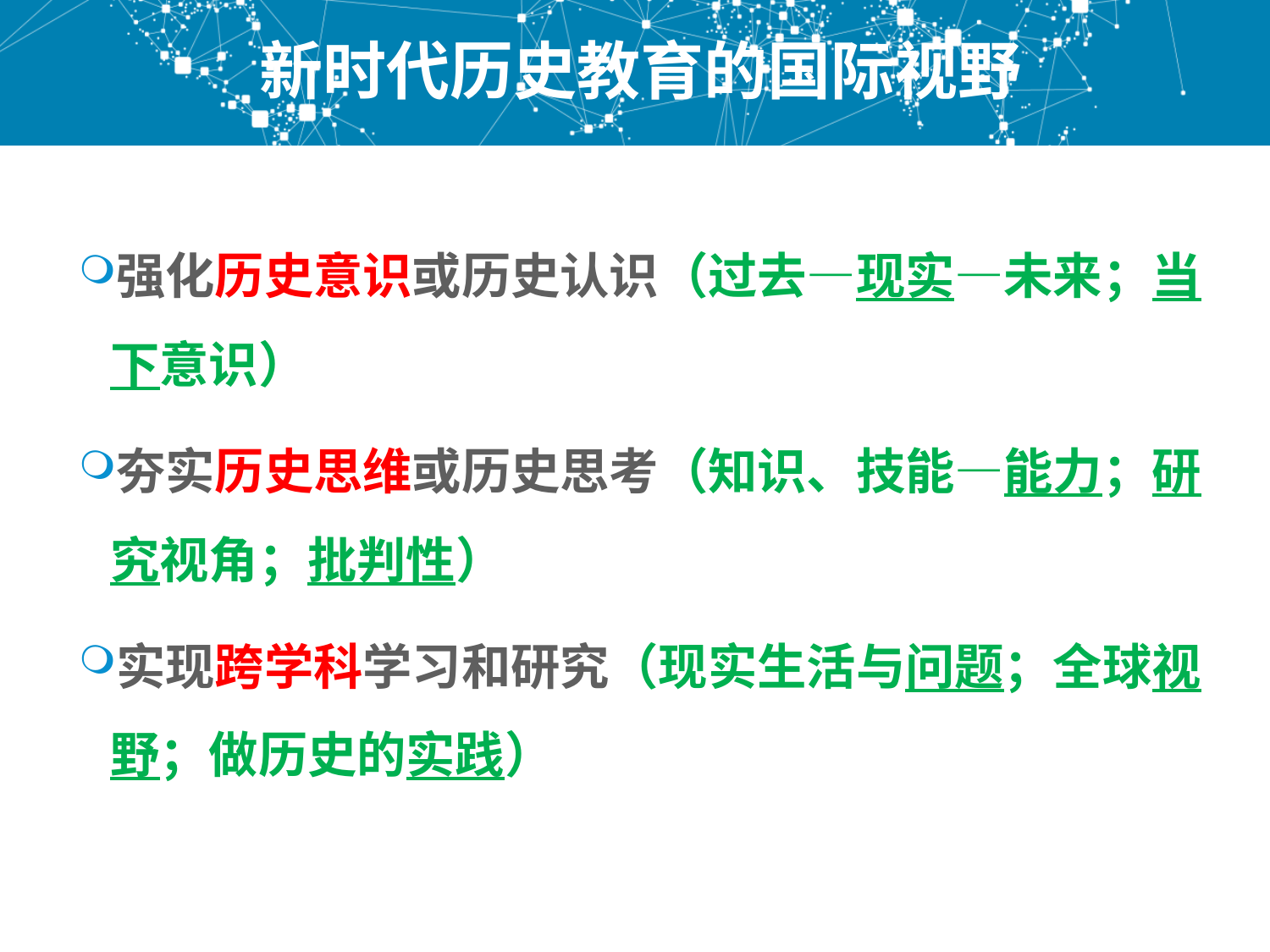

# 新时代历史教育的国际视野
强化历史意识或历史认识（过去—现实—未来；当下意识）
夯实历史思维或历史思考（知识、技能—能力；研究视角；批判性）
实现跨学科学习和研究（现实生活与问题；全球视野；做历史的实践）